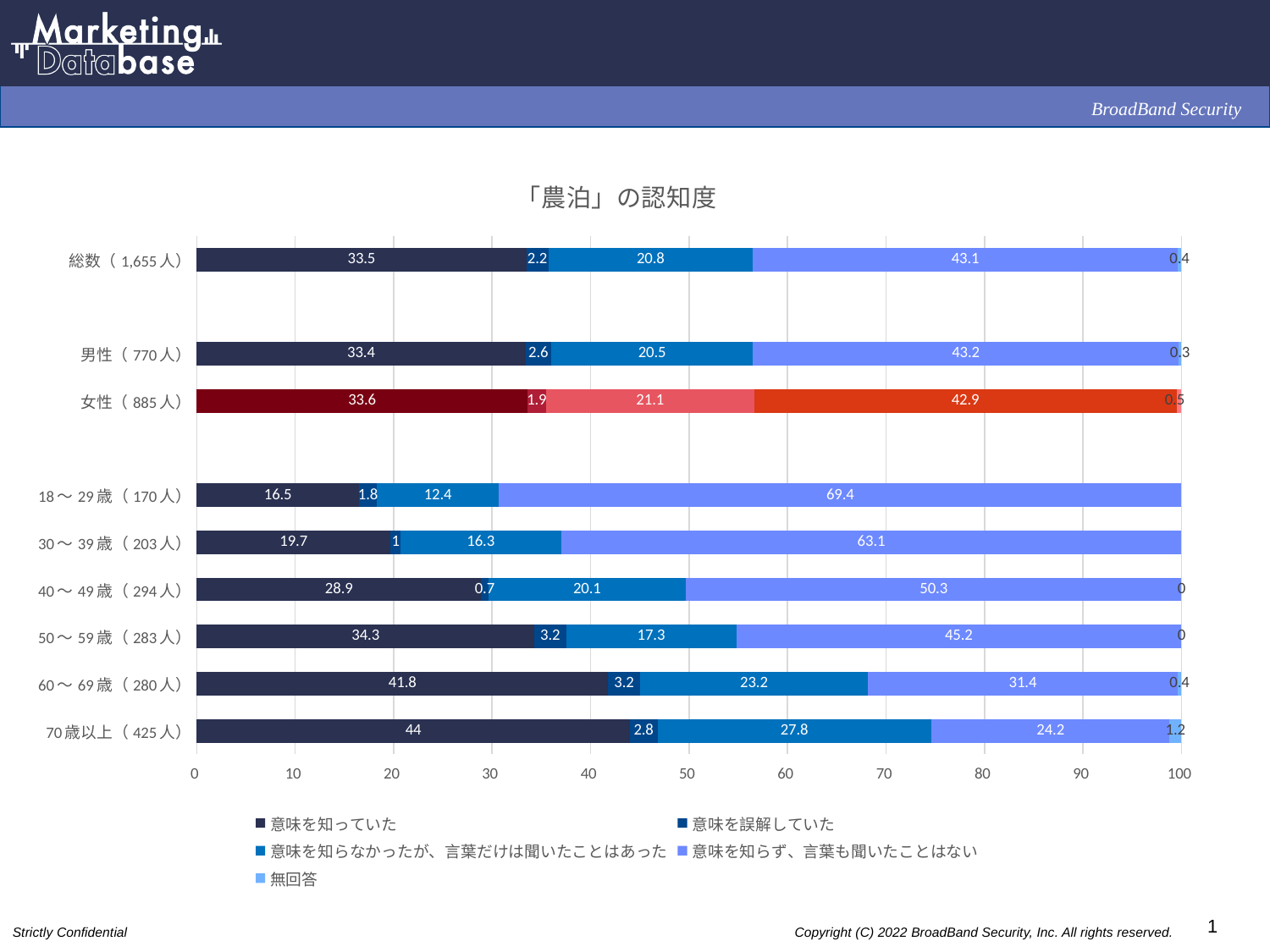

### Chart: 「農泊」の認知度

| Category | 意味を知っていた | 意味を誤解していた | 意味を知らなかったが、言葉だけは聞いたことはあった | 意味を知らず、言葉も聞いたことはない | 無回答 |
|---|---|---|---|---|---|
| 総数（1,655人） | 33.5 | 2.2 | 20.8 | 43.1 | 0.4 |
|  | None | None | None | None | None |
| 男性（770人） | 33.4 | 2.6 | 20.5 | 43.2 | 0.3 |
| 女性（885人） | 33.6 | 1.9 | 21.1 | 42.9 | 0.5 |
|  | None | None | None | None | None |
| 18～29歳（170人） | 16.5 | 1.8 | 12.4 | 69.4 | 0.0 |
| 30～39歳（203人） | 19.7 | 1.0 | 16.3 | 63.1 | 0.0 |
| 40～49歳（294人） | 28.9 | 0.7 | 20.1 | 50.3 | 0.0 |
| 50～59歳（283人） | 34.3 | 3.2 | 17.3 | 45.2 | 0.0 |
| 60～69歳（280人） | 41.8 | 3.2 | 23.2 | 31.4 | 0.4 |
| 70歳以上（425人） | 44.0 | 2.8 | 27.8 | 24.2 | 1.2 |